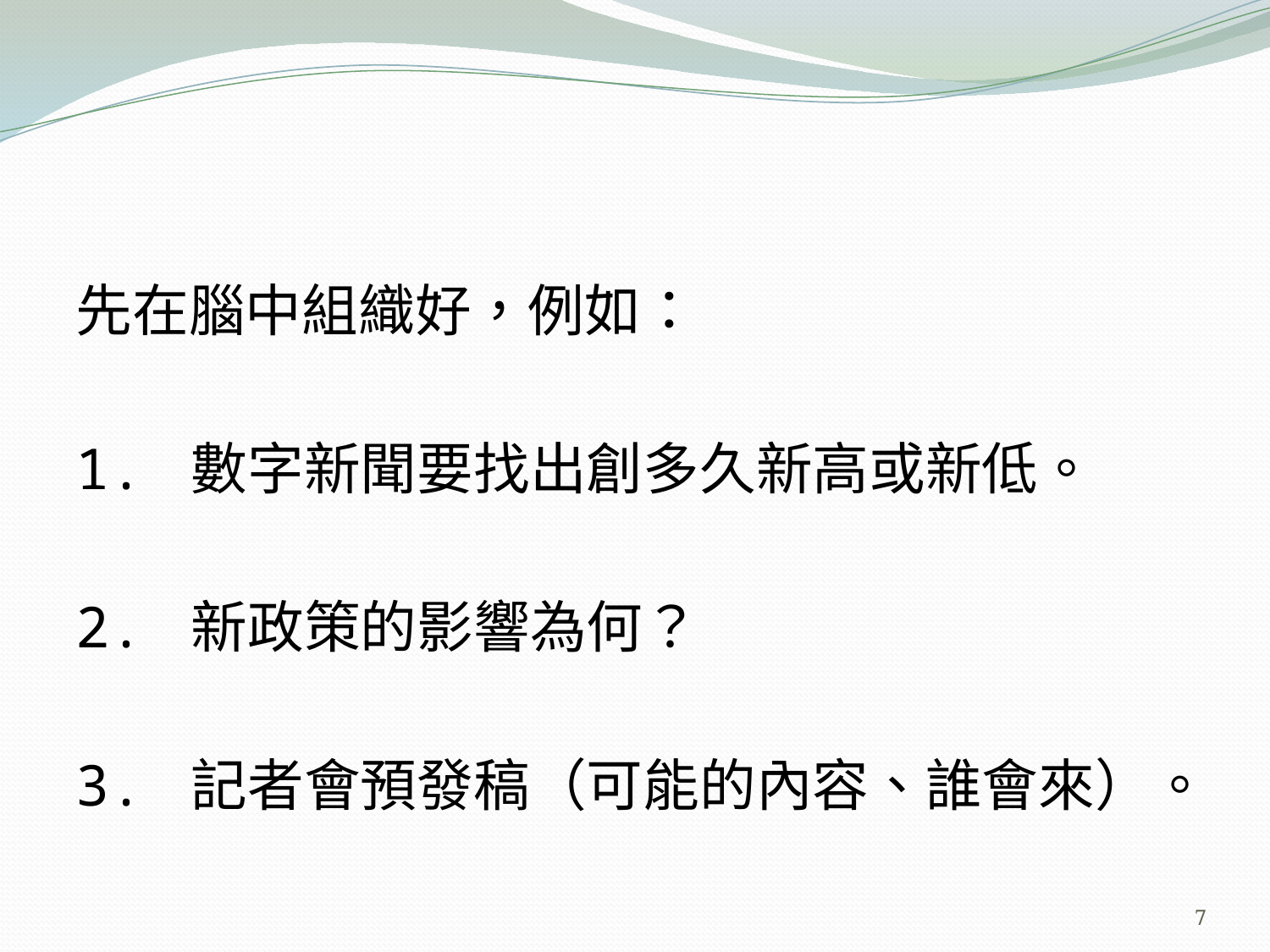

#
先在腦中組織好，例如：

1. 數字新聞要找出創多久新高或新低。

2. 新政策的影響為何？

3. 記者會預發稿（可能的內容、誰會來）。

7